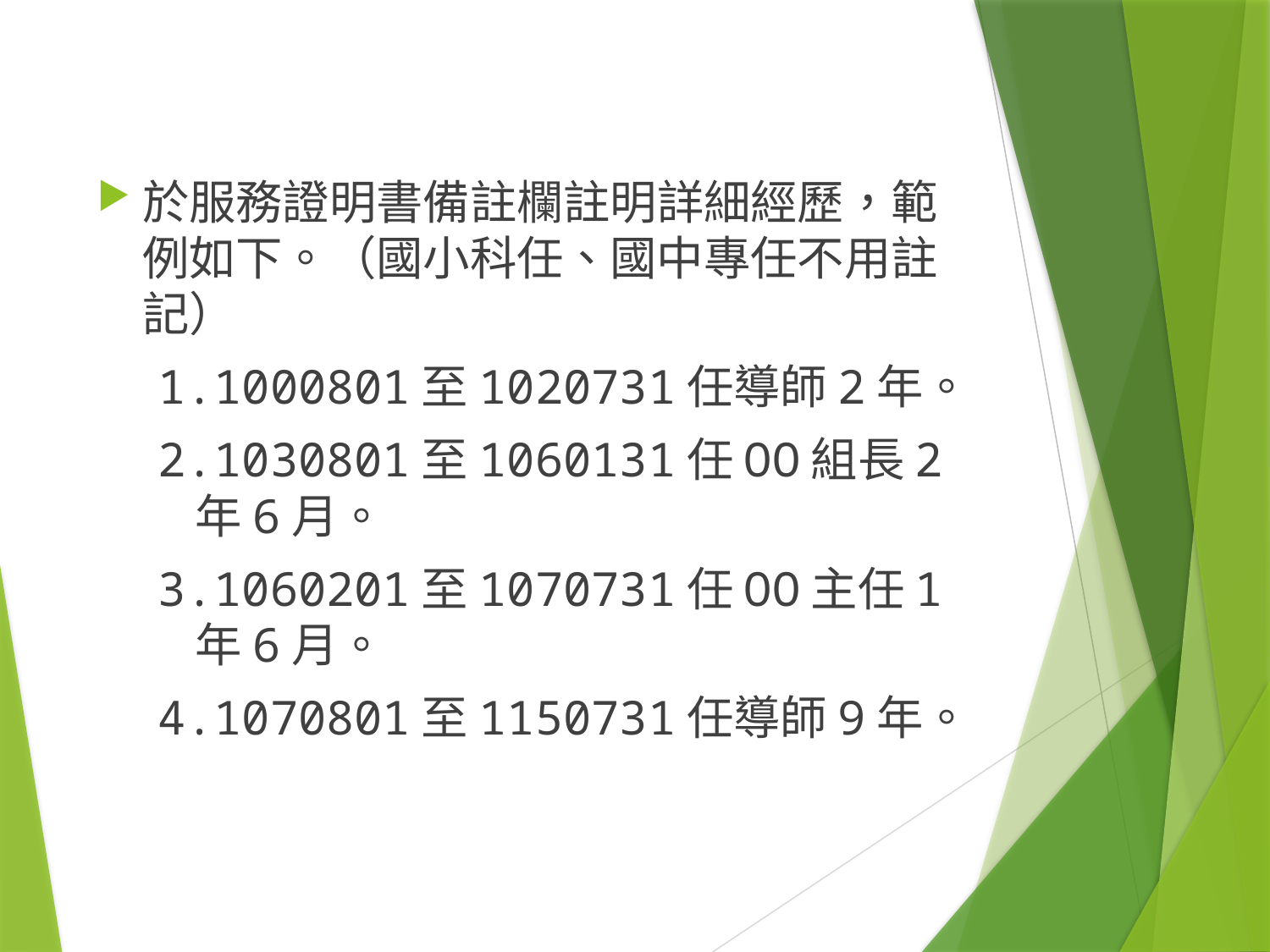

#
於服務證明書備註欄註明詳細經歷，範例如下。（國小科任、國中專任不用註記）
1.1000801至1020731任導師2年。
2.1030801至1060131任OO組長2年6月。
3.1060201至1070731任OO主任1年6月。
4.1070801至1150731任導師9年。